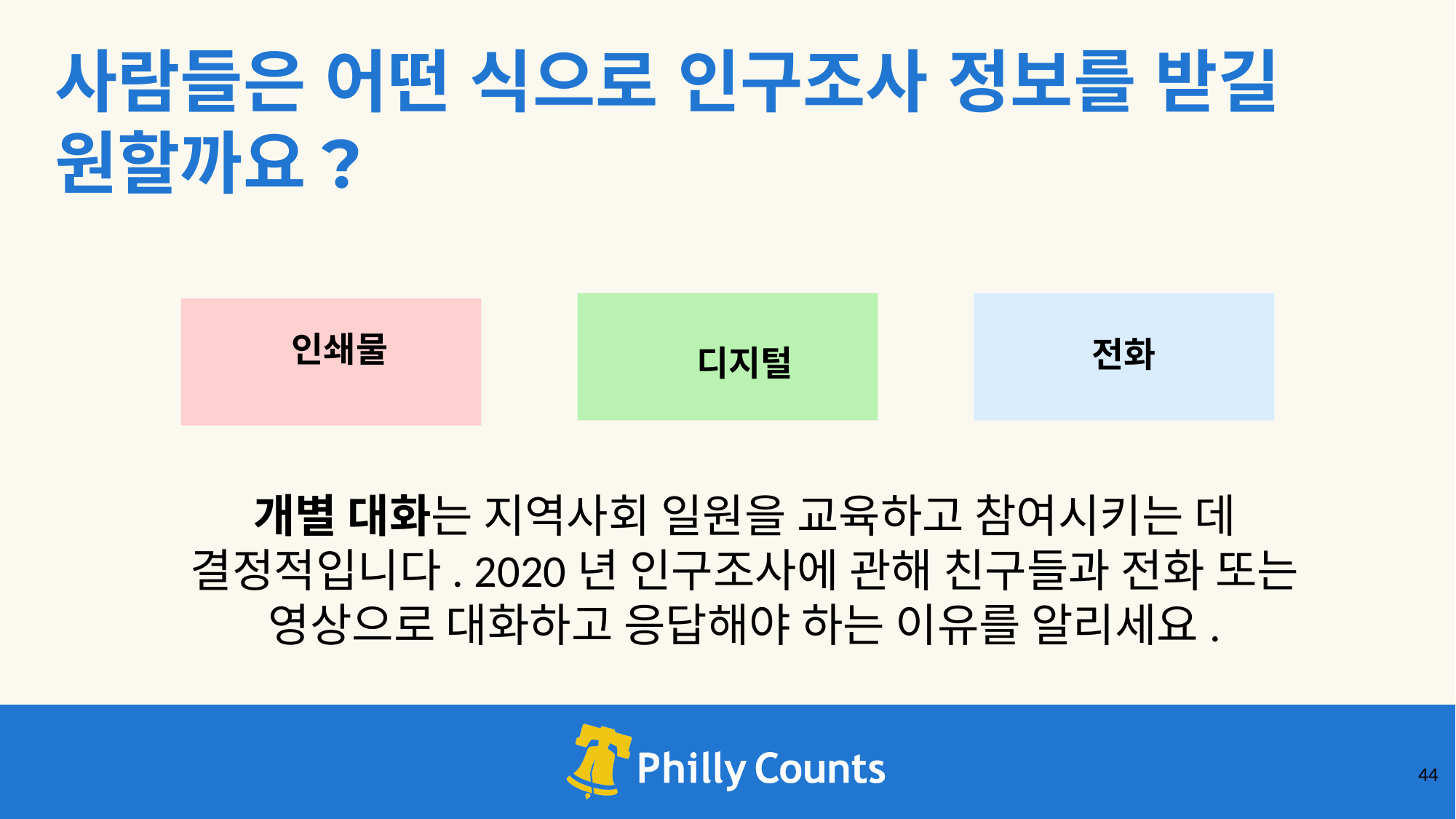

사람들은 어떤 식으로 인구조사 정보를 받길 원할까요?

인쇄물

전화

디지털

개별 대화는 지역사회 일원을 교육하고 참여시키는 데 결정적입니다. 2020년 인구조사에 관해 친구들과 전화 또는 영상으로 대화하고 응답해야 하는 이유를 알리세요.
44